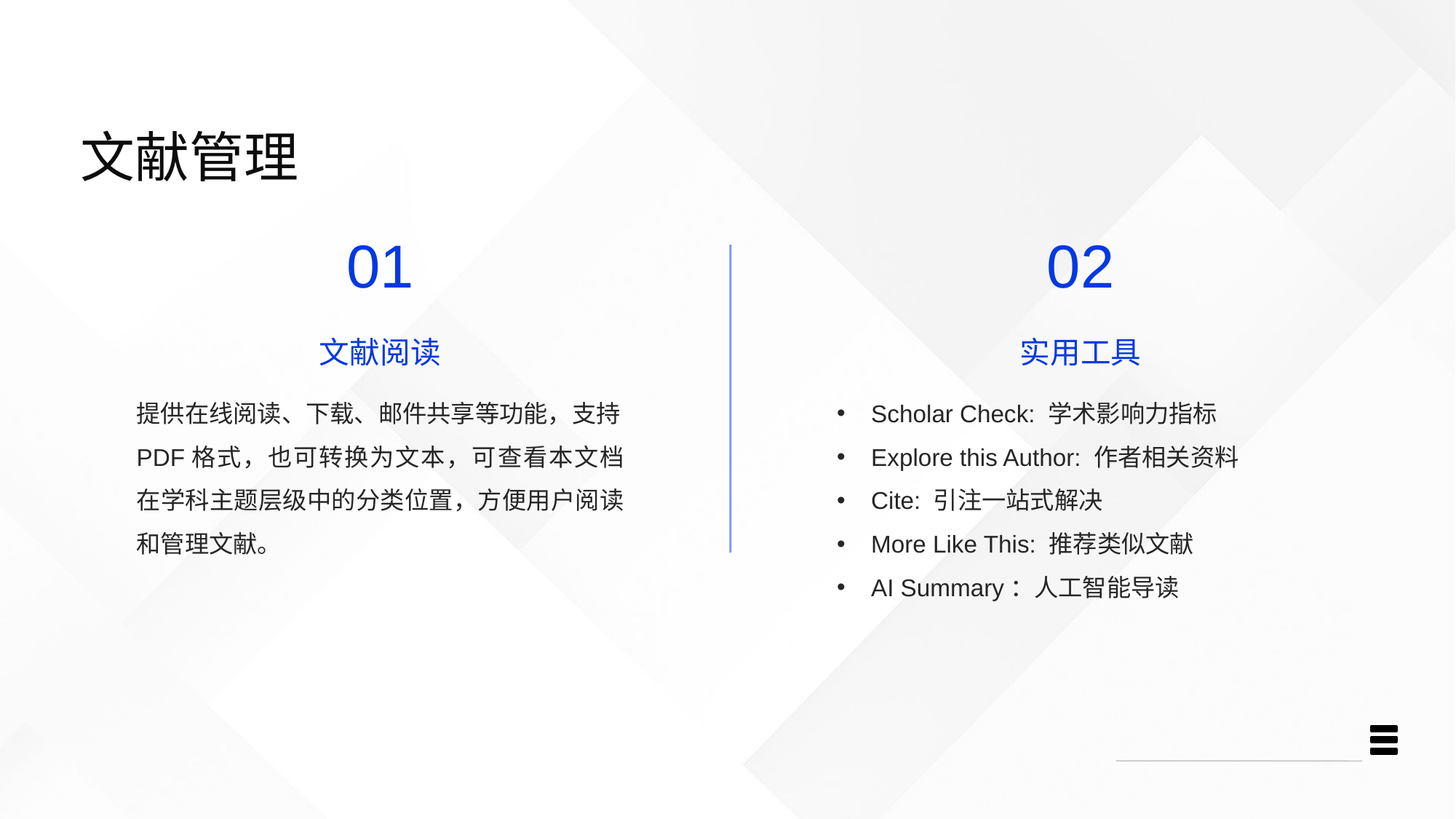

文献管理
01
02

文献阅读
实用工具
提供在线阅读、下载、邮件共享等功能，支持PDF格式，也可转换为文本，可查看本文档在学科主题层级中的分类位置，方便用户阅读和管理文献。
Scholar Check: 学术影响力指标
Explore this Author: 作者相关资料
Cite: 引注一站式解决
More Like This: 推荐类似文献
AI Summary：人工智能导读